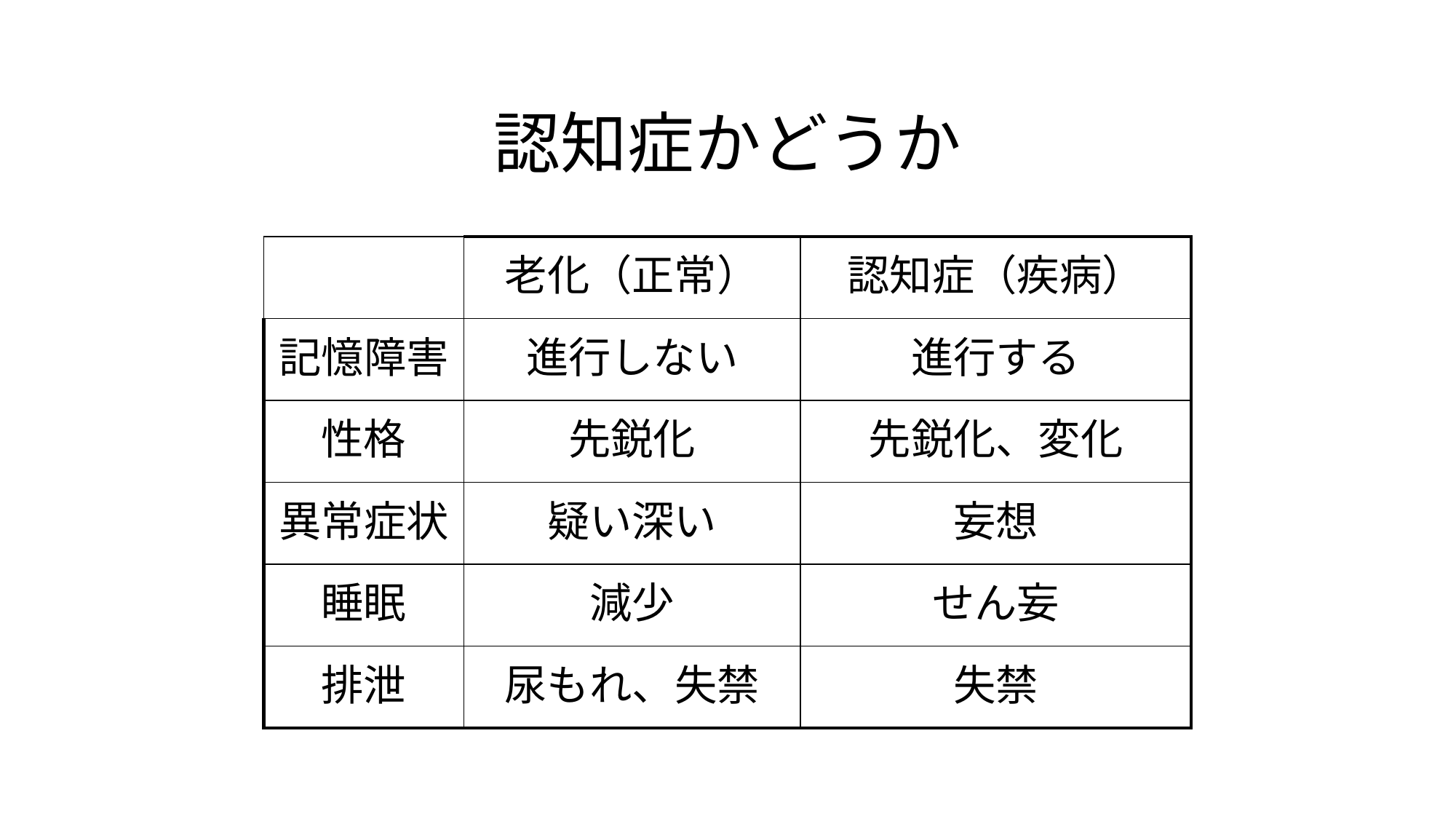

# 認知症かどうか
|  | 老化（正常） | 認知症（疾病） |
| --- | --- | --- |
| 記憶障害 | 進行しない | 進行する |
| 性格 | 先鋭化 | 先鋭化、変化 |
| 異常症状 | 疑い深い | 妄想 |
| 睡眠 | 減少 | せん妄 |
| 排泄 | 尿もれ、失禁 | 失禁 |